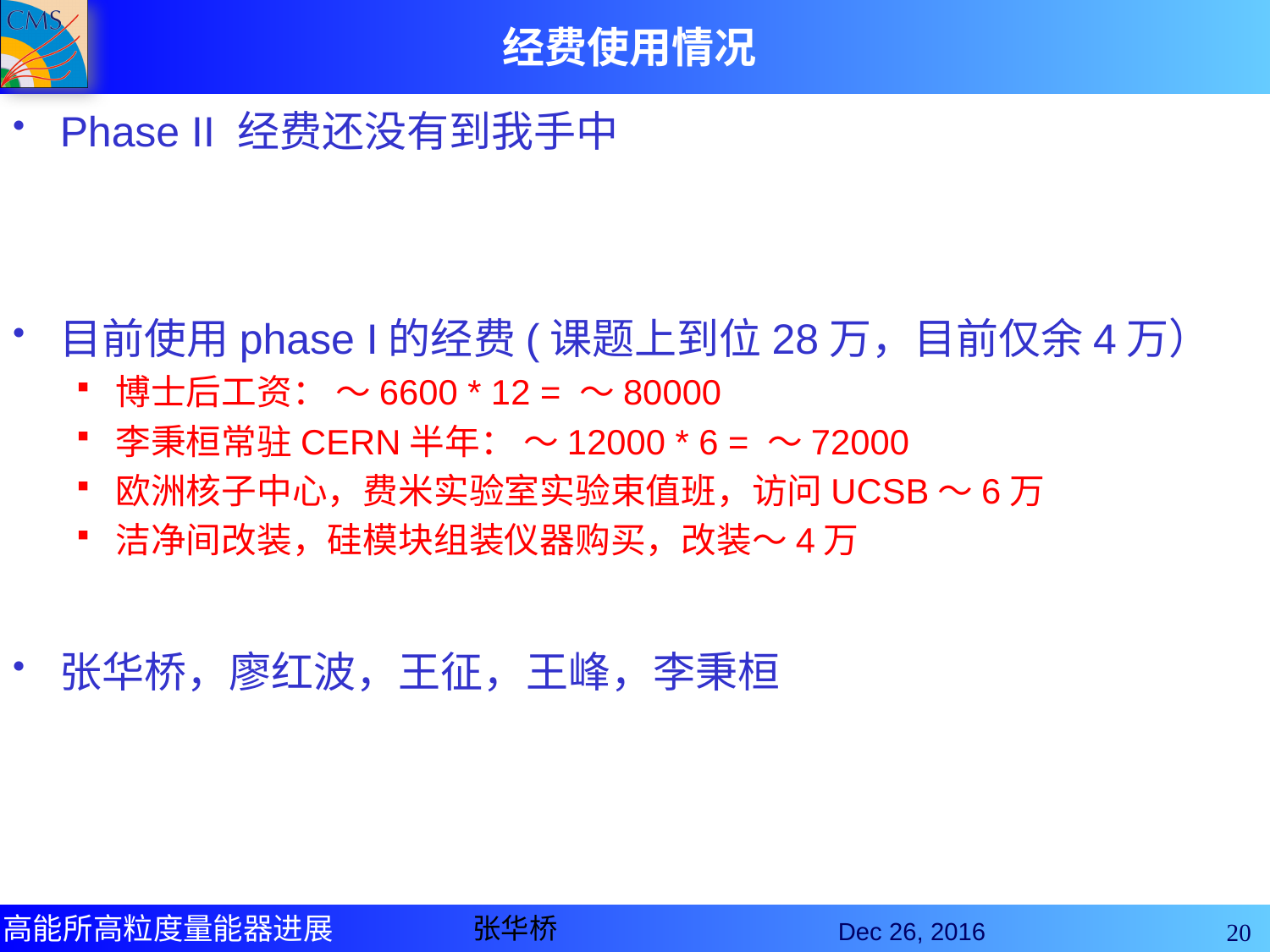

# 经费使用情况
Phase II 经费还没有到我手中

目前使用phase I的经费(课题上到位28万，目前仅余4万）
博士后工资： ～6600 * 12 = ～80000
李秉桓常驻CERN半年： ～12000 * 6 = ～72000
欧洲核子中心，费米实验室实验束值班，访问UCSB～6万
洁净间改装，硅模块组装仪器购买，改装～4万

张华桥，廖红波，王征，王峰，李秉桓
20